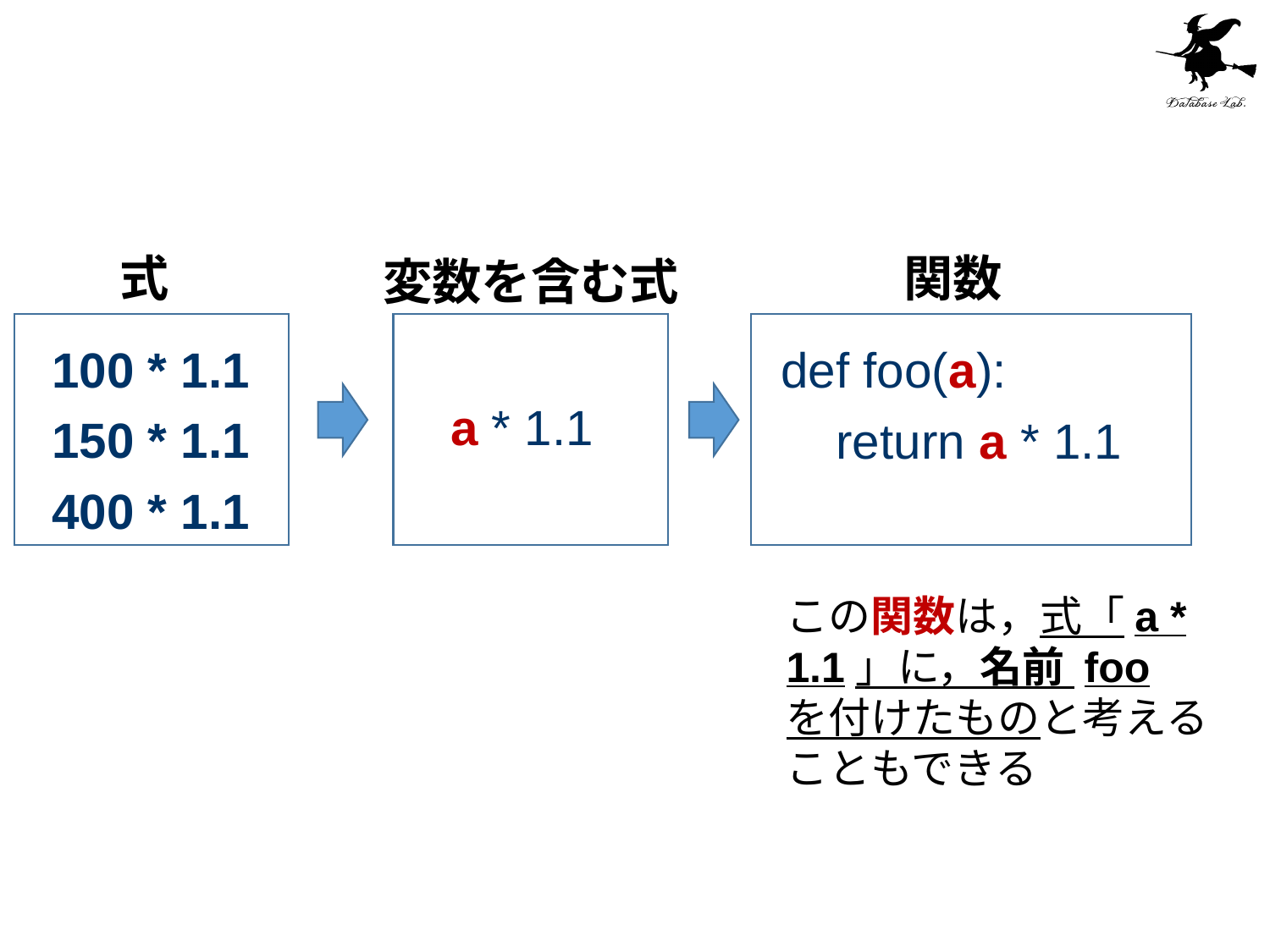

式

関数

変数を含む式

100 * 1.1
150 * 1.1
400 * 1.1

def foo(a):
    return a * 1.1

a * 1.1

この関数は，式「a * 1.1」に，名前 foo を付けたものと考えることもできる